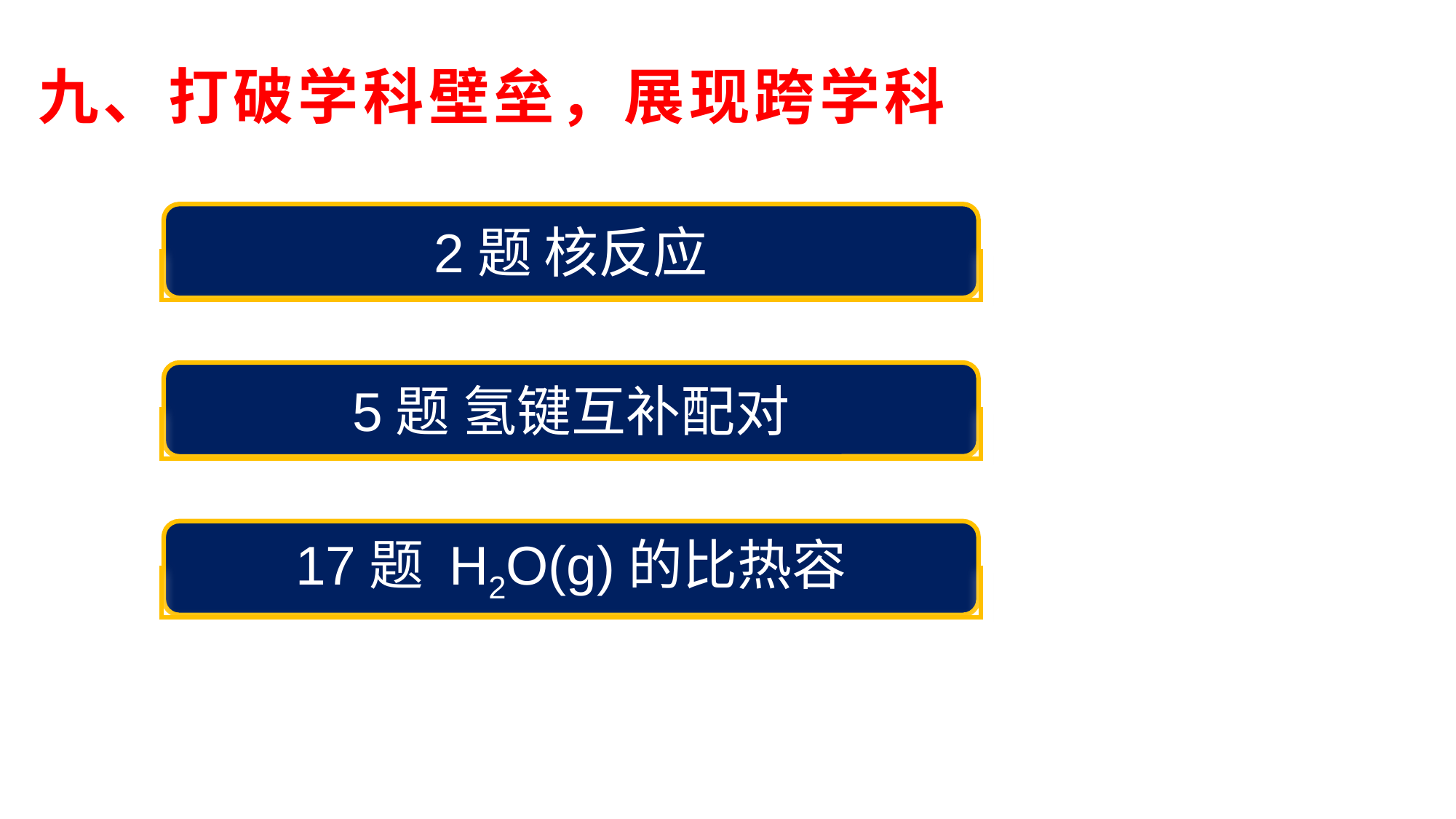

九、打破学科壁垒，展现跨学科
2题 核反应
5题 氢键互补配对
17题 H2O(g)的比热容